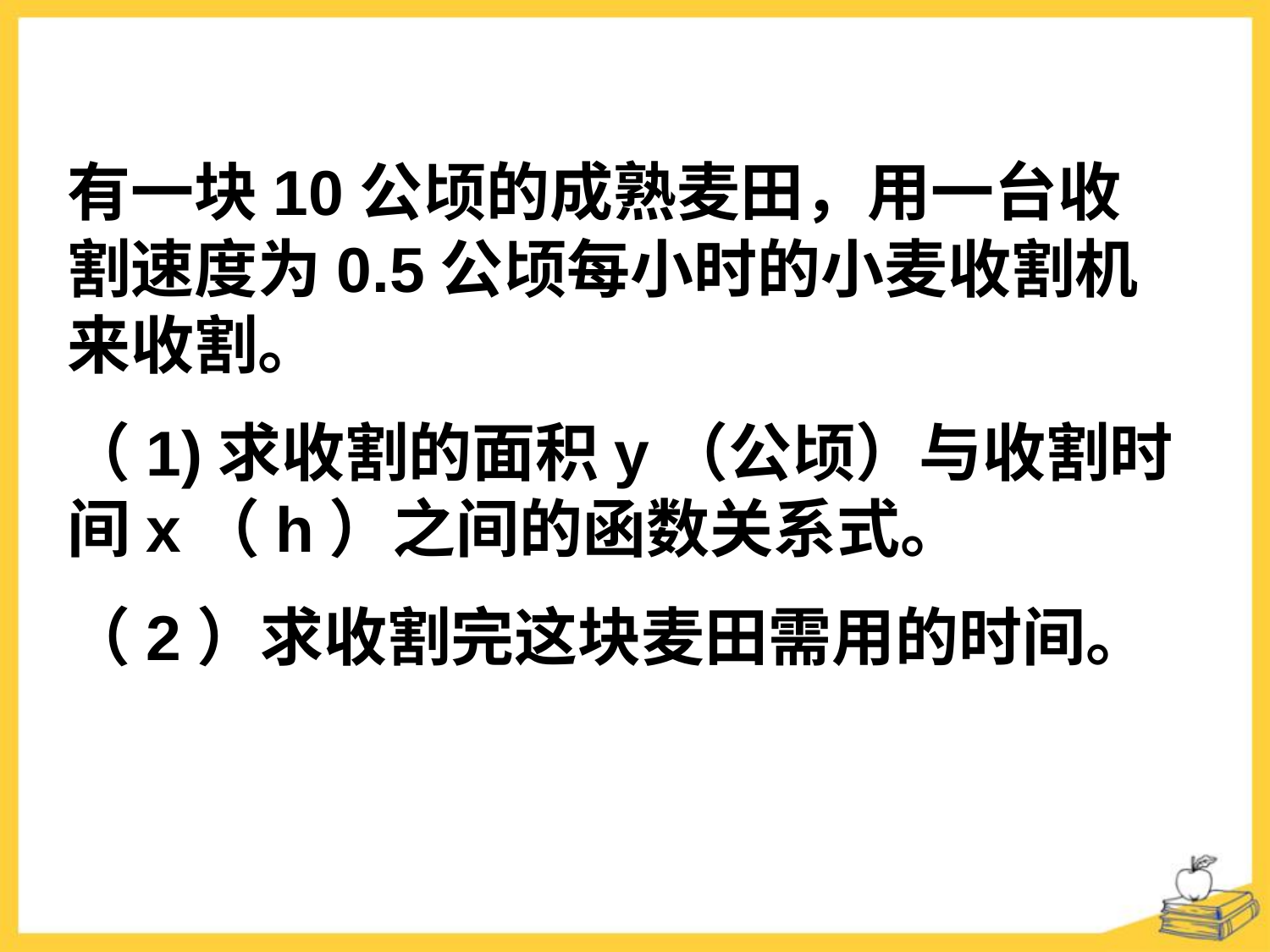

有一块10公顷的成熟麦田，用一台收割速度为0.5公顷每小时的小麦收割机来收割。
（1)求收割的面积y（公顷）与收割时间x（h）之间的函数关系式。
（2）求收割完这块麦田需用的时间。